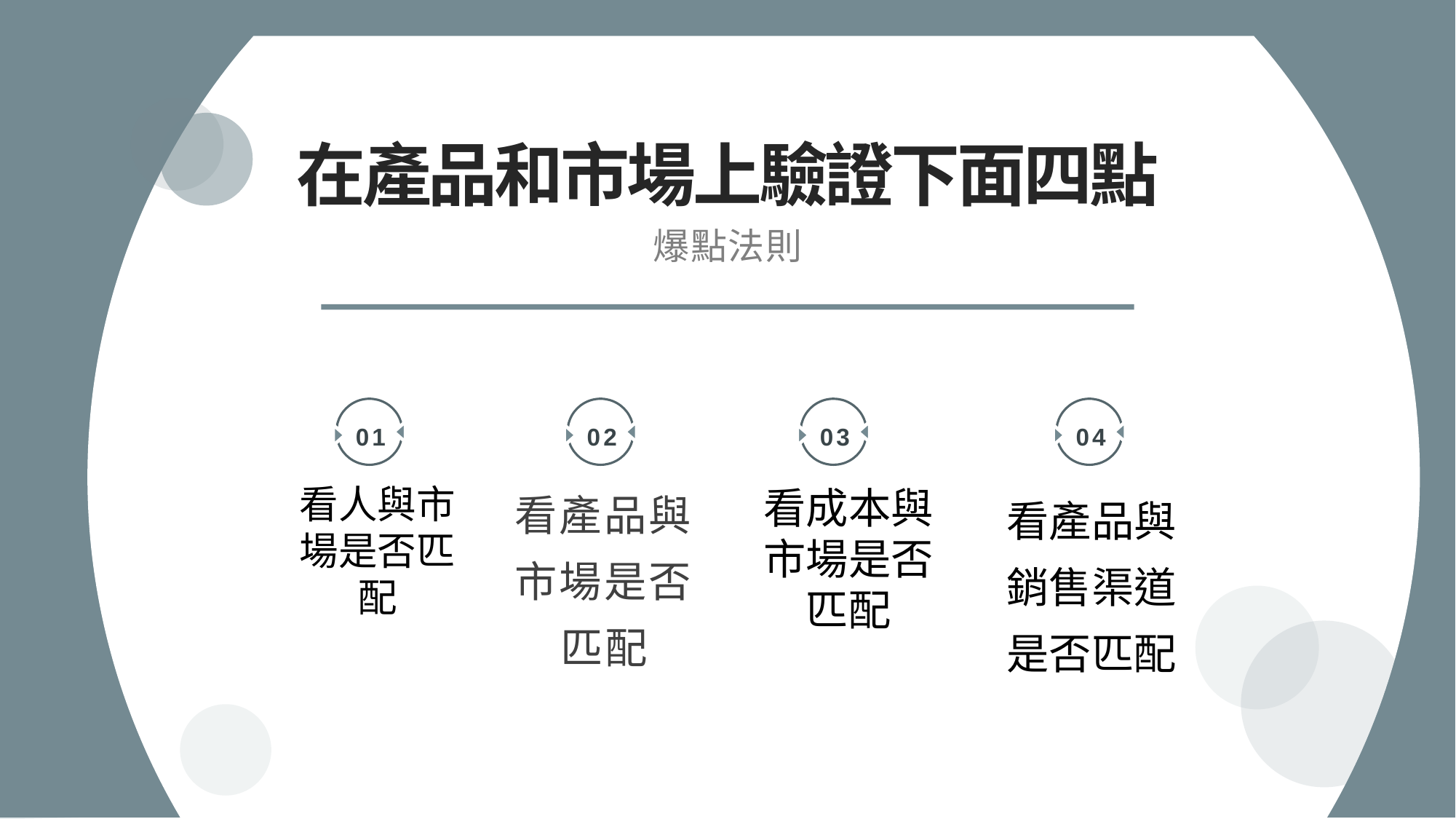

在產品和市場上驗證下面四點
爆點法則

01
02
03
04

看產品與市場是否匹配
看人與市場是否匹配
看產品與銷售渠道是否匹配
看成本與市場是否匹配